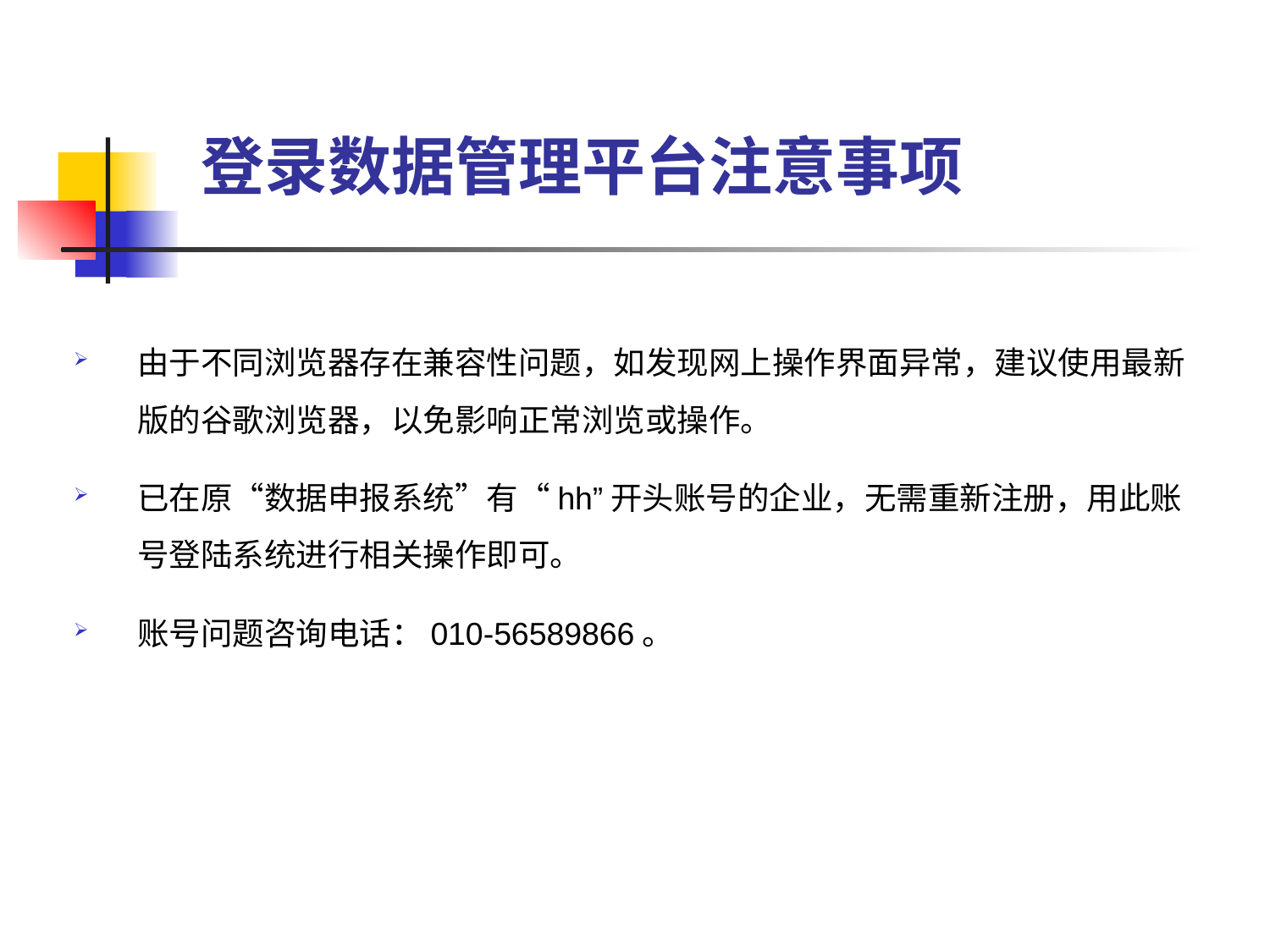

# 登录数据管理平台注意事项
由于不同浏览器存在兼容性问题，如发现网上操作界面异常，建议使用最新版的谷歌浏览器，以免影响正常浏览或操作。
已在原“数据申报系统”有“hh”开头账号的企业，无需重新注册，用此账号登陆系统进行相关操作即可。
账号问题咨询电话：010-56589866。